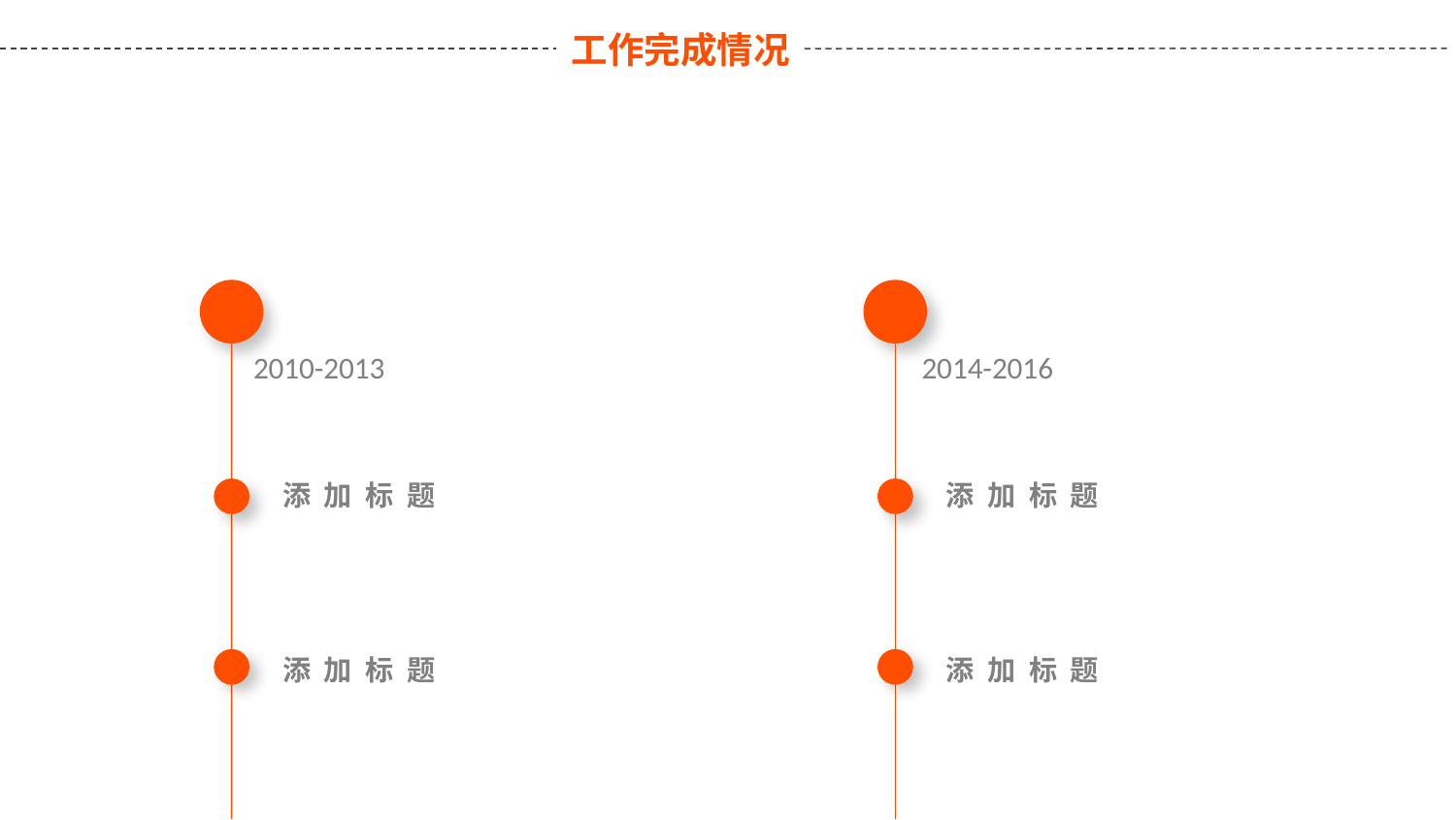

2010-2013
2014-2016
添  加  标  题
添  加  标  题

添  加  标  题
添  加  标  题